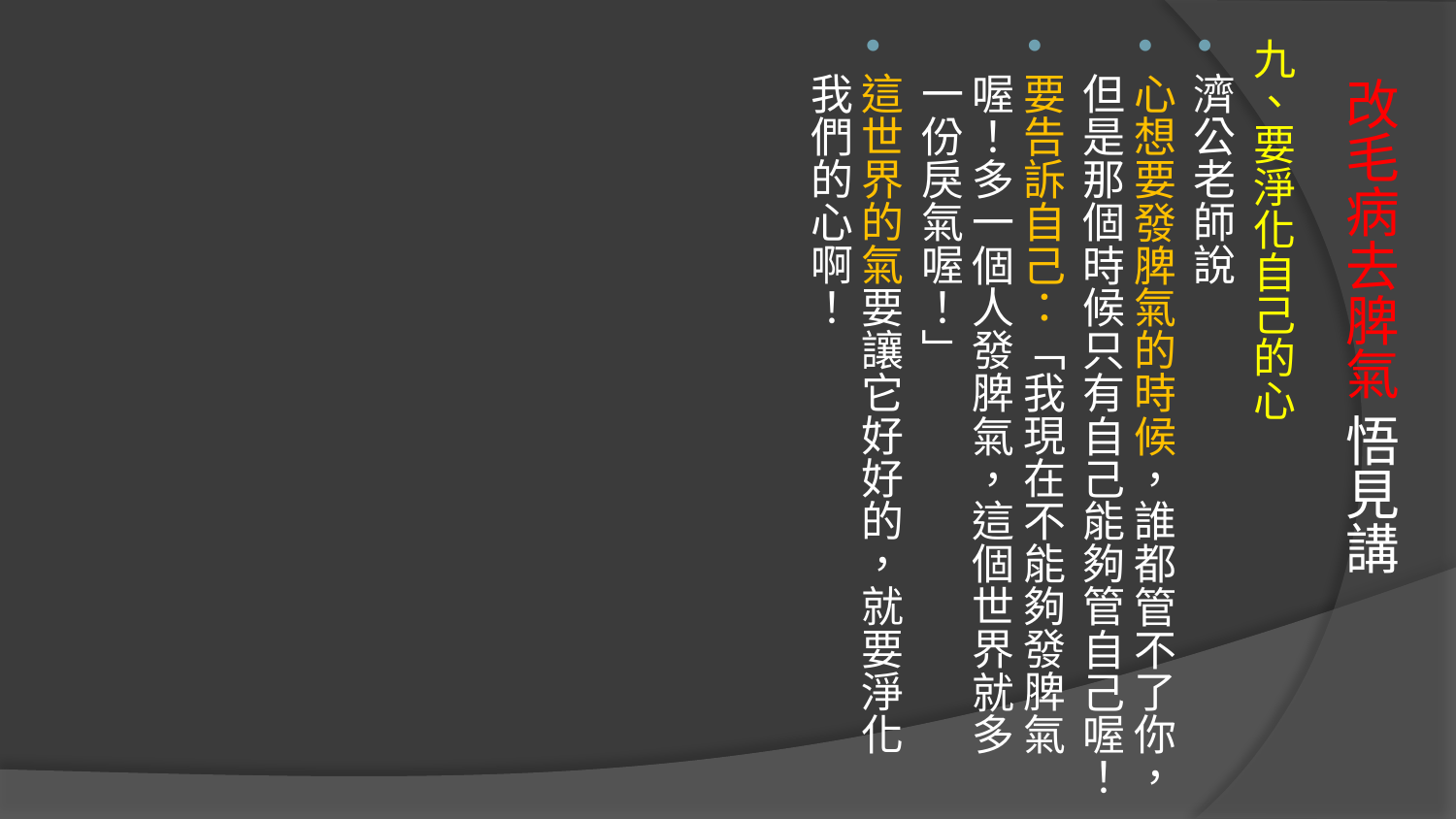

九、要淨化自己的心
濟公老師說
心想要發脾氣的時候，誰都管不了你，但是那個時候只有自己能夠管自己喔！
要告訴自己：「我現在不能夠發脾氣喔！多一個人發脾氣，這個世界就多一份戾氣喔！」
這世界的氣要讓它好好的，就要淨化我們的心啊！

# 改毛病去脾氣 悟見講